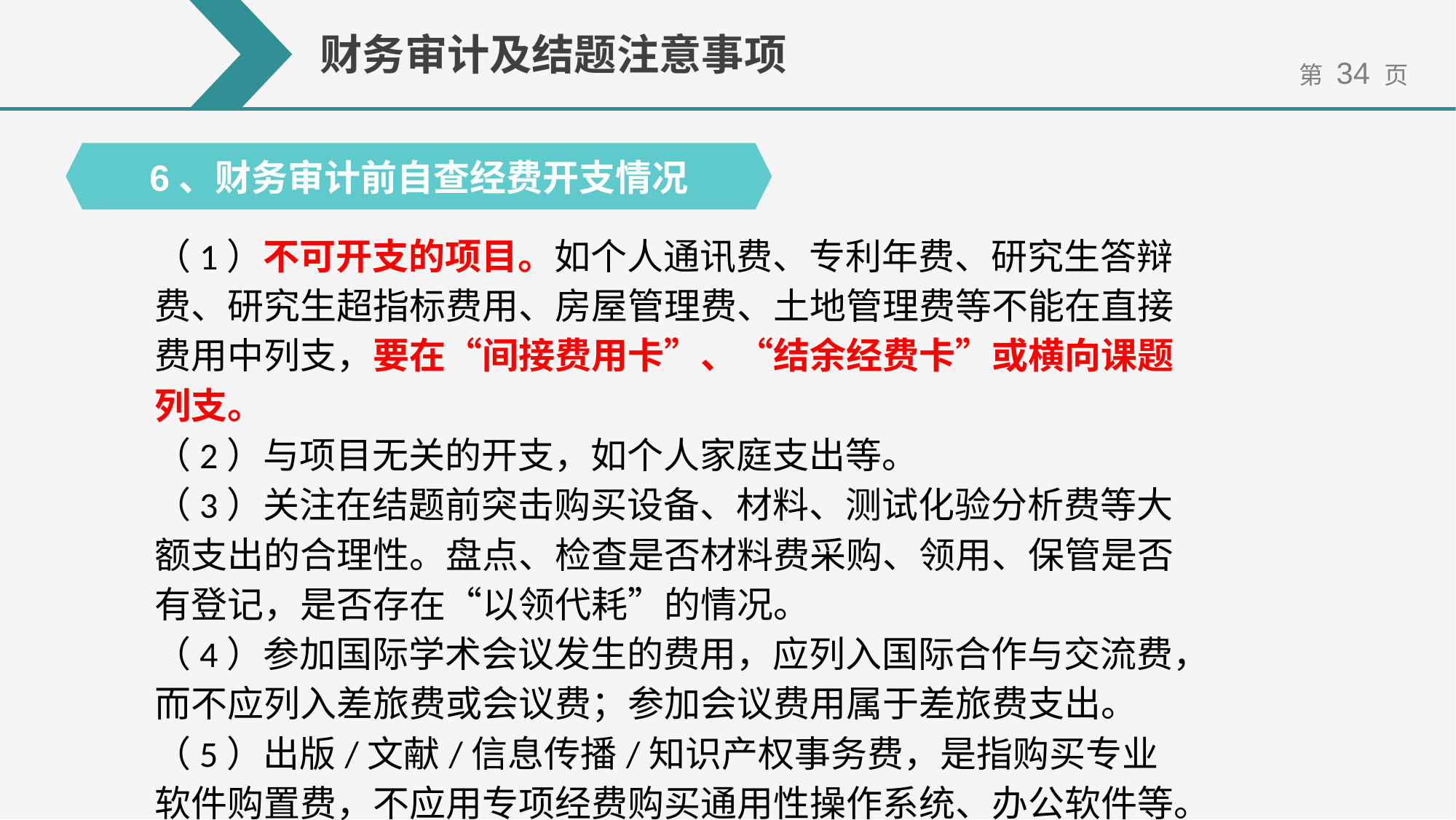

财务审计及结题注意事项
6、财务审计前自查经费开支情况
（1）不可开支的项目。如个人通讯费、专利年费、研究生答辩费、研究生超指标费用、房屋管理费、土地管理费等不能在直接费用中列支，要在“间接费用卡”、“结余经费卡”或横向课题列支。
（2）与项目无关的开支，如个人家庭支出等。
（3）关注在结题前突击购买设备、材料、测试化验分析费等大额支出的合理性。盘点、检查是否材料费采购、领用、保管是否有登记，是否存在“以领代耗”的情况。
（4）参加国际学术会议发生的费用，应列入国际合作与交流费，而不应列入差旅费或会议费；参加会议费用属于差旅费支出。
（5）出版/文献/信息传播/知识产权事务费，是指购买专业软件购置费，不应用专项经费购买通用性操作系统、办公软件等。